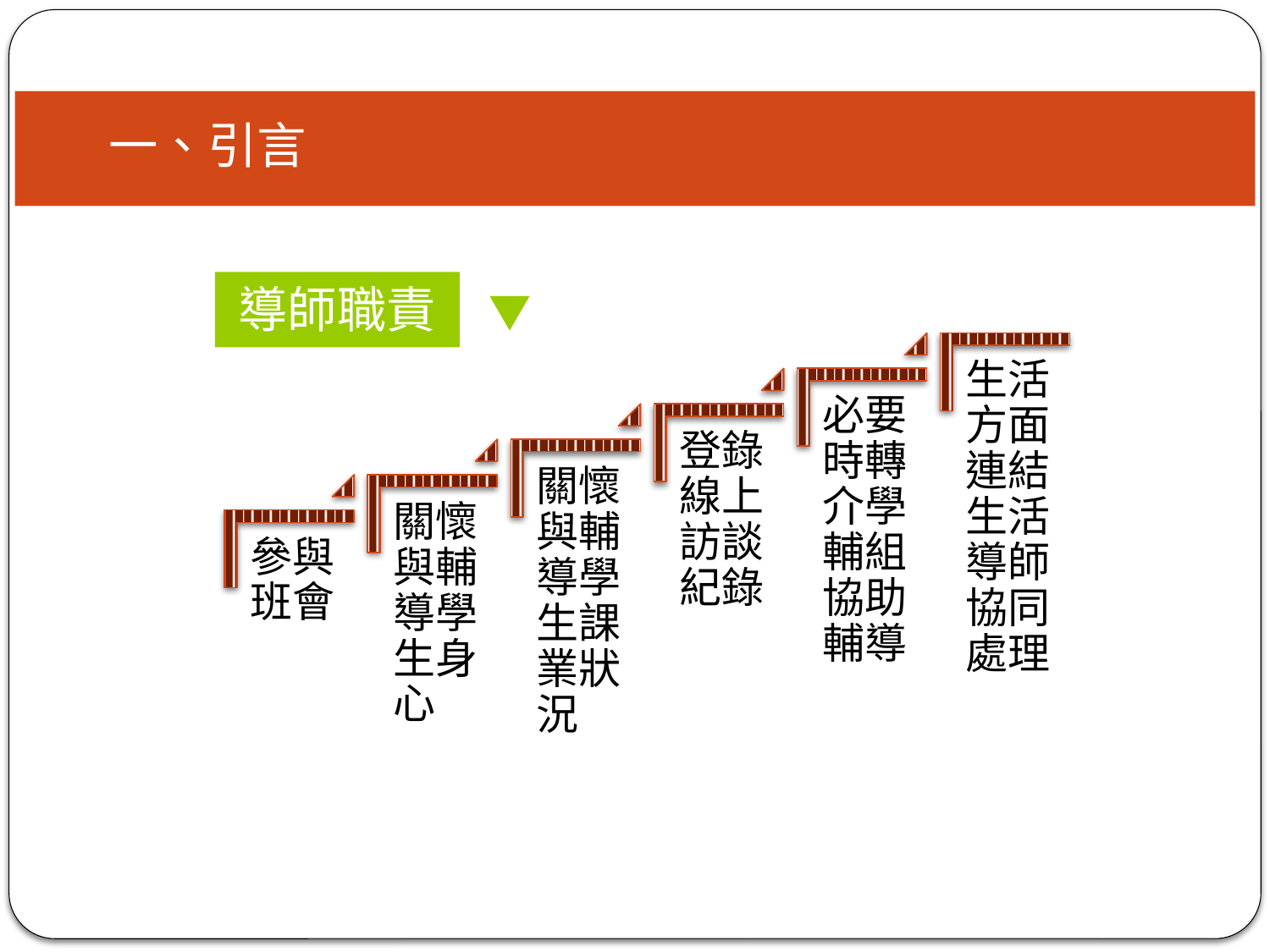

一、引言
參與班會
關懷與輔導學生身心
關懷與輔導學生課業狀況
登錄線上訪談紀錄
必要時轉介學輔組協助輔導
生活方面連結生活導師協同處理
導師職責